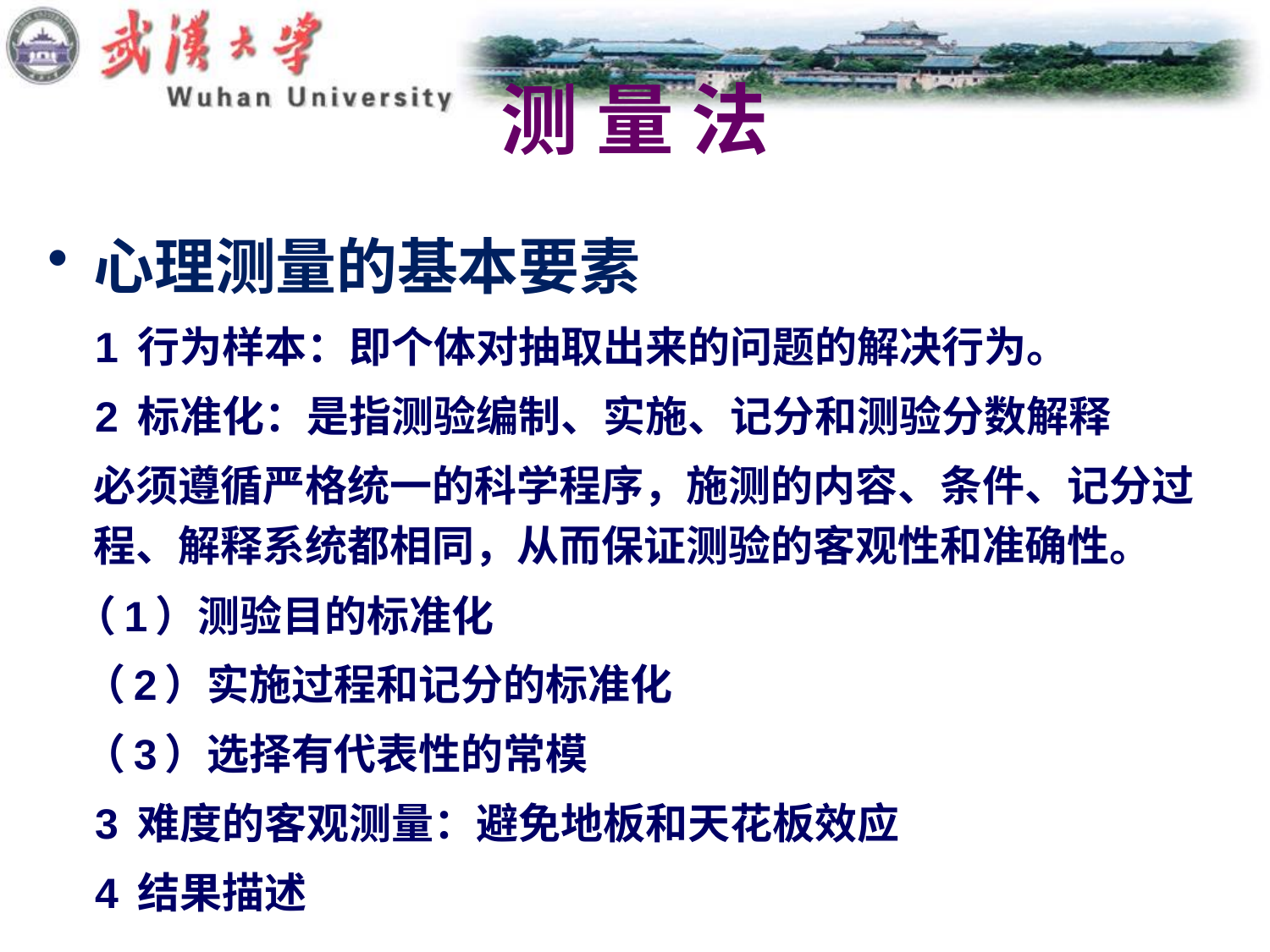

# 测 量 法
心理测量的基本要素
    1 行为样本：即个体对抽取出来的问题的解决行为。
    2 标准化：是指测验编制、实施、记分和测验分数解释
    必须遵循严格统一的科学程序，施测的内容、条件、记分过    程、解释系统都相同，从而保证测验的客观性和准确性。
  （1）测验目的标准化
   （2）实施过程和记分的标准化
   （3）选择有代表性的常模
    3 难度的客观测量：避免地板和天花板效应
    4 结果描述